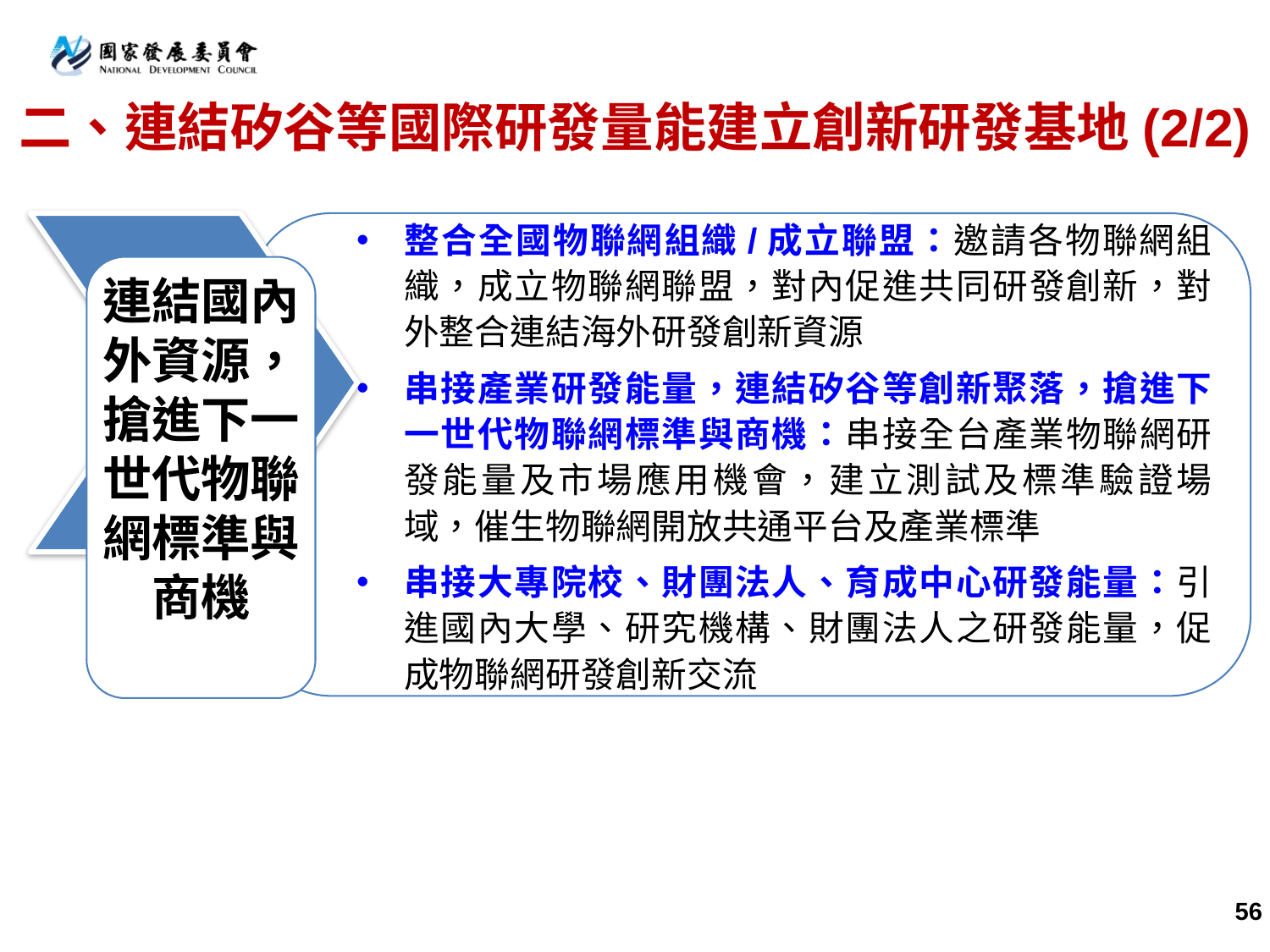

二、連結矽谷等國際研發量能建立創新研發基地(2/2)

連結國內外資源，搶進下一世代物聯網標準與商機

整合全國物聯網組織/成立聯盟：邀請各物聯網組織，成立物聯網聯盟，對內促進共同研發創新，對外整合連結海外研發創新資源
串接產業研發能量，連結矽谷等創新聚落，搶進下一世代物聯網標準與商機：串接全台產業物聯網研發能量及市場應用機會，建立測試及標準驗證場域，催生物聯網開放共通平台及產業標準
串接大專院校、財團法人、育成中心研發能量：引進國內大學、研究機構、財團法人之研發能量，促成物聯網研發創新交流
56